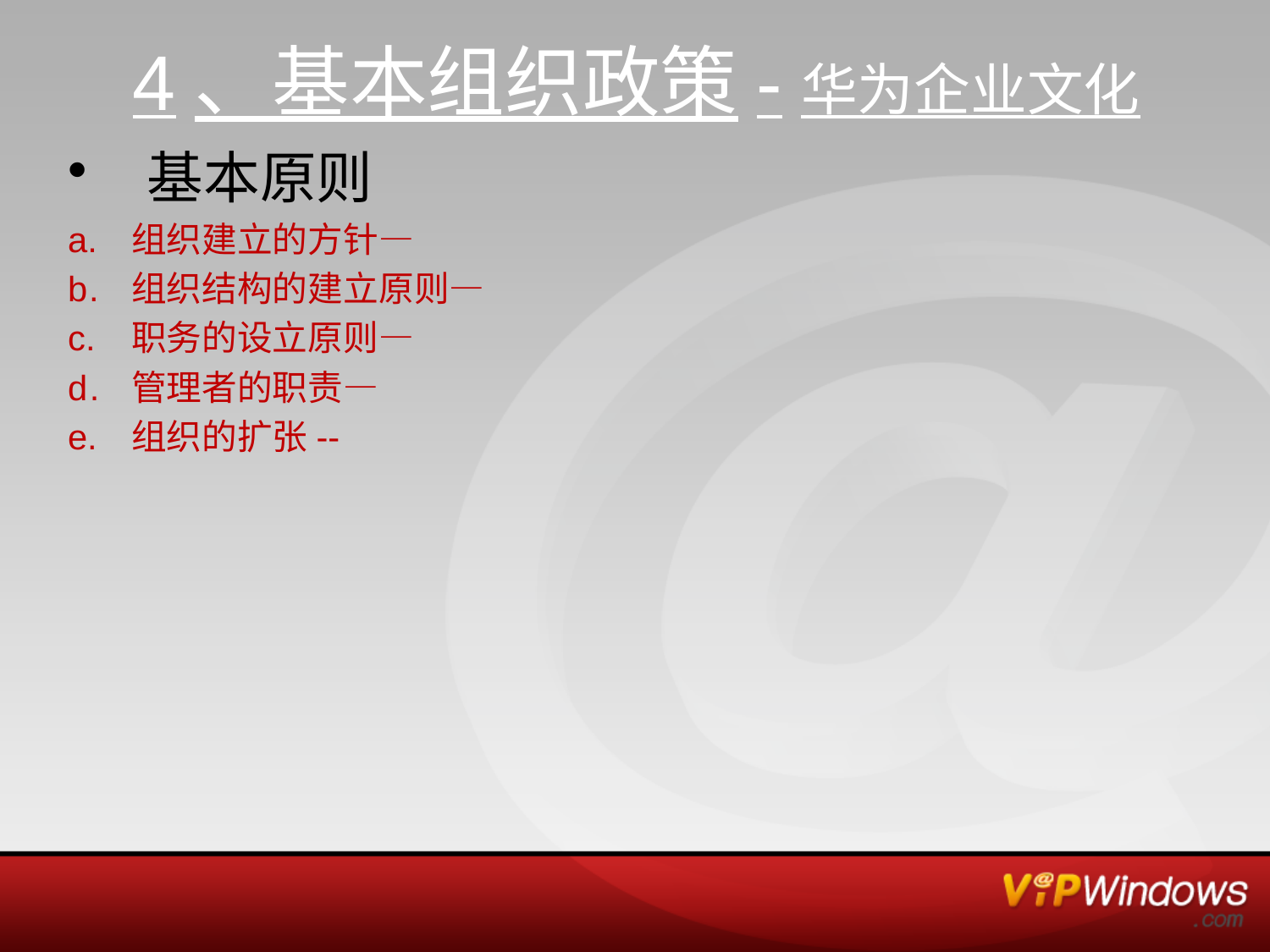

# 4、基本组织政策-华为企业文化
基本原则
组织建立的方针—
组织结构的建立原则—
职务的设立原则—
管理者的职责—
组织的扩张--